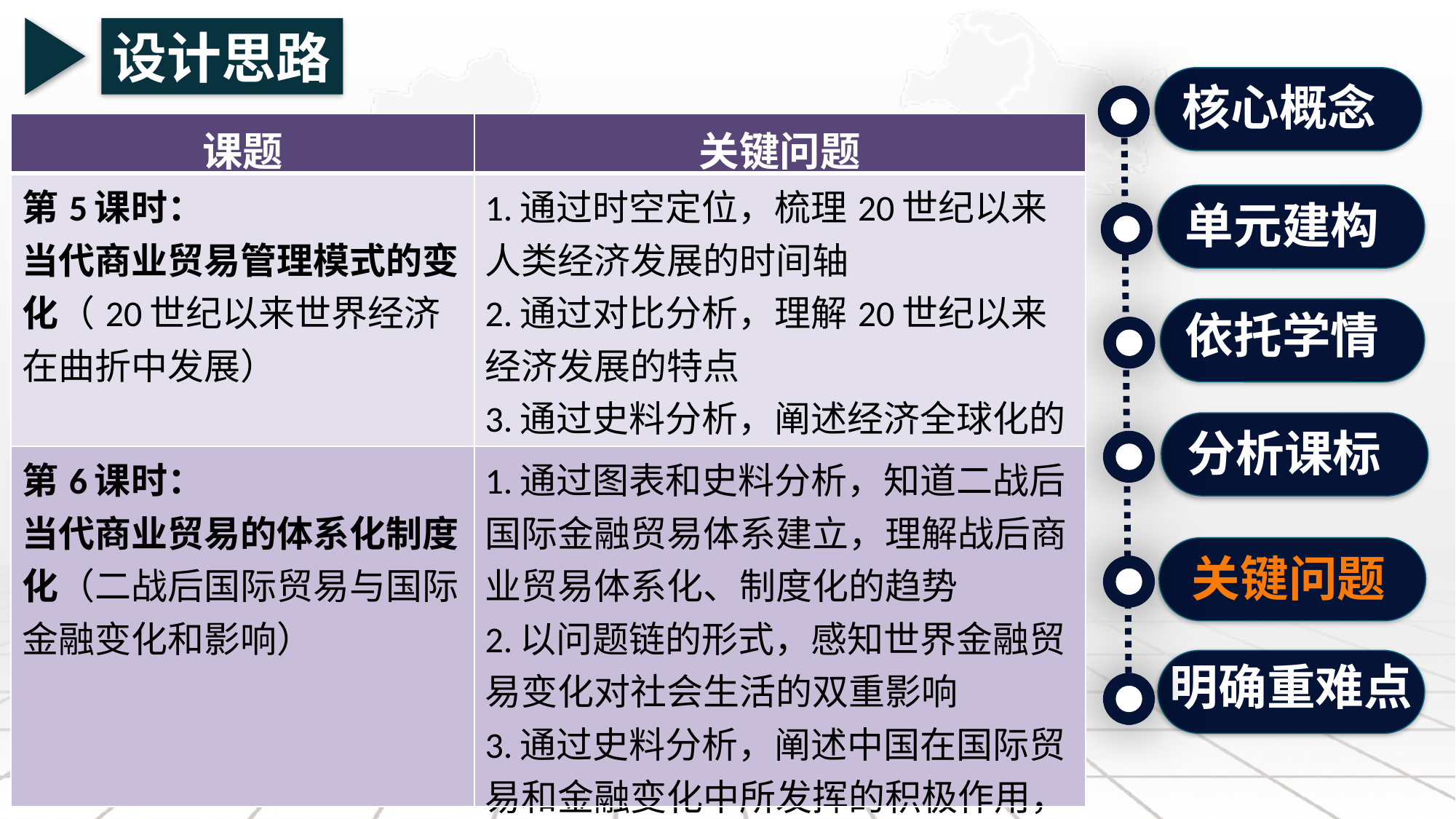

设计思路

核心概念
| 课题 | 关键问题 |
| --- | --- |
| 第5课时： 当代商业贸易管理模式的变化（20世纪以来世界经济在曲折中发展） | 1.通过时空定位，梳理20世纪以来人类经济发展的时间轴 2.通过对比分析，理解20世纪以来经济发展的特点 3.通过史料分析，阐述经济全球化的影响 |
| 第6课时： 当代商业贸易的体系化制度化（二战后国际贸易与国际金融变化和影响） | 1.通过图表和史料分析，知道二战后国际金融贸易体系建立，理解战后商业贸易体系化、制度化的趋势 2.以问题链的形式，感知世界金融贸易变化对社会生活的双重影响 3.通过史料分析，阐述中国在国际贸易和金融变化中所发挥的积极作用，增强人类命运共同体的价值认同。 |

单元建构

依托学情

分析课标

关键问题

明确重难点